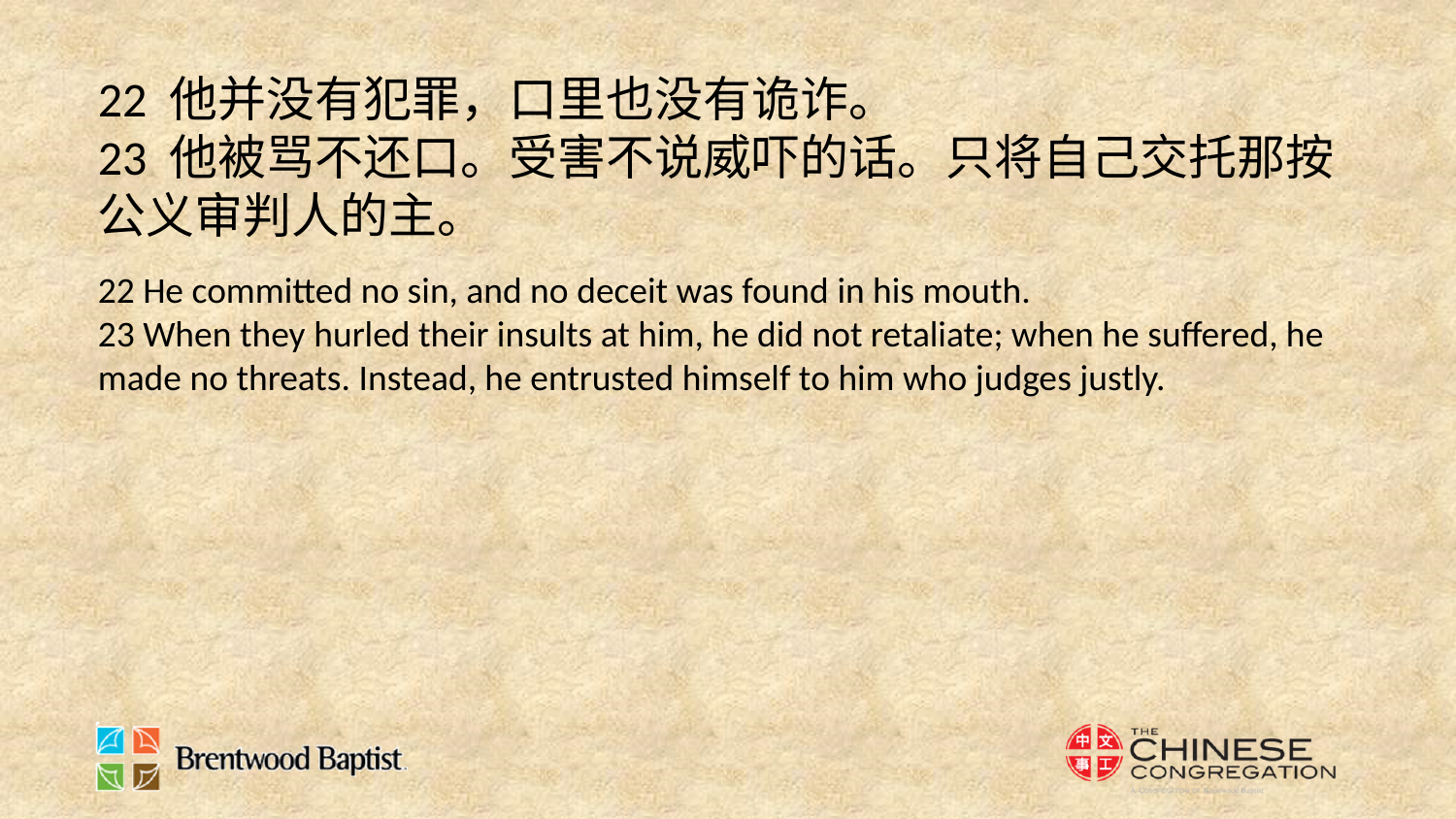

22 他并没有犯罪，口里也没有诡诈。
23 他被骂不还口。受害不说威吓的话。只将自己交托那按公义审判人的主。

22 He committed no sin, and no deceit was found in his mouth.
23 When they hurled their insults at him, he did not retaliate; when he suffered, he made no threats. Instead, he entrusted himself to him who judges justly.